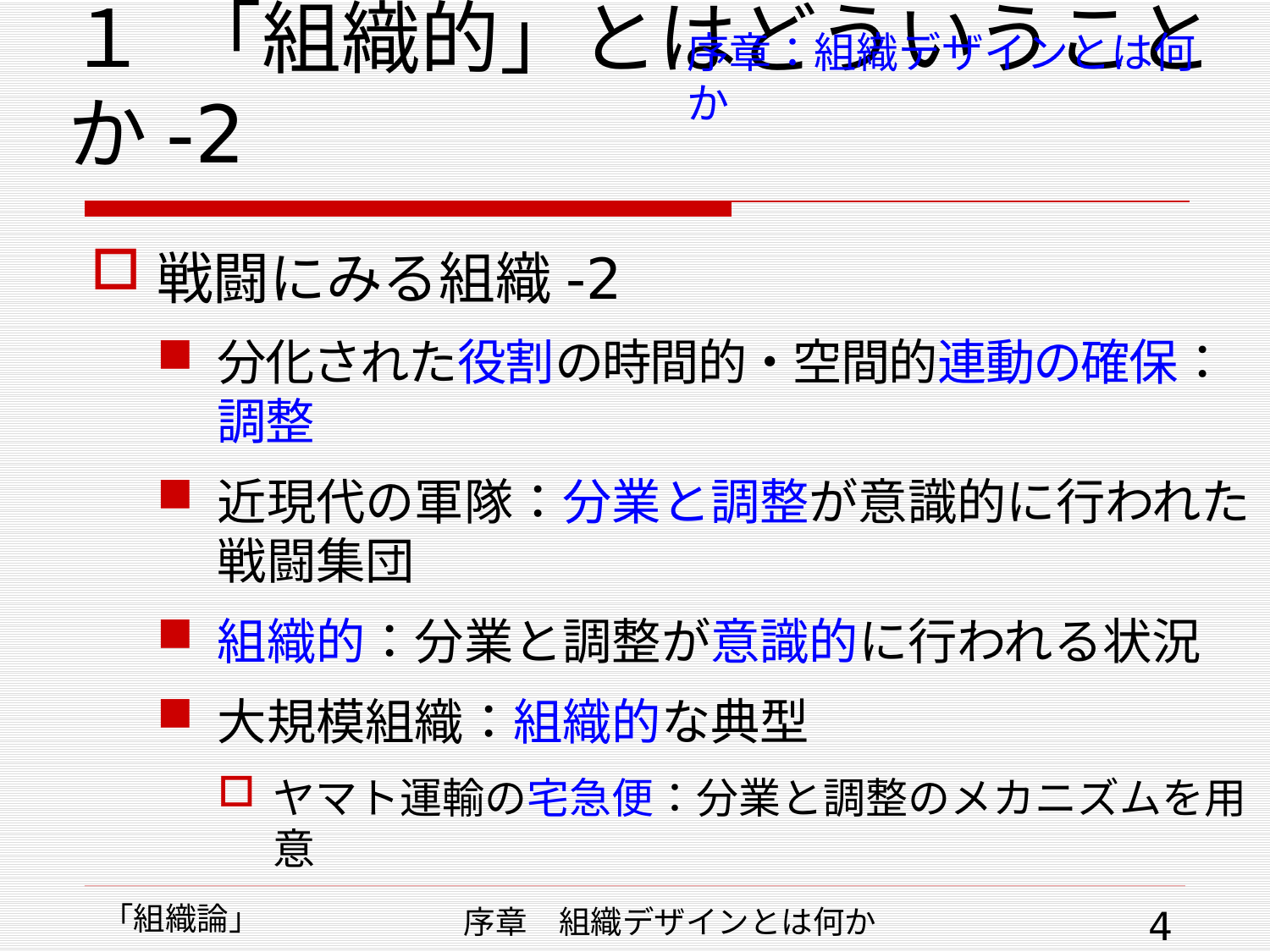

# １  「組織的」とはどういうことか-2
序章：組織デザインとは何か
戦闘にみる組織-2
分化された役割の時間的・空間的連動の確保：調整
近現代の軍隊：分業と調整が意識的に行われた戦闘集団
組織的：分業と調整が意識的に行われる状況
大規模組織：組織的な典型
ヤマト運輸の宅急便：分業と調整のメカニズムを用意
「組織論」
序章　組織デザインとは何か
4